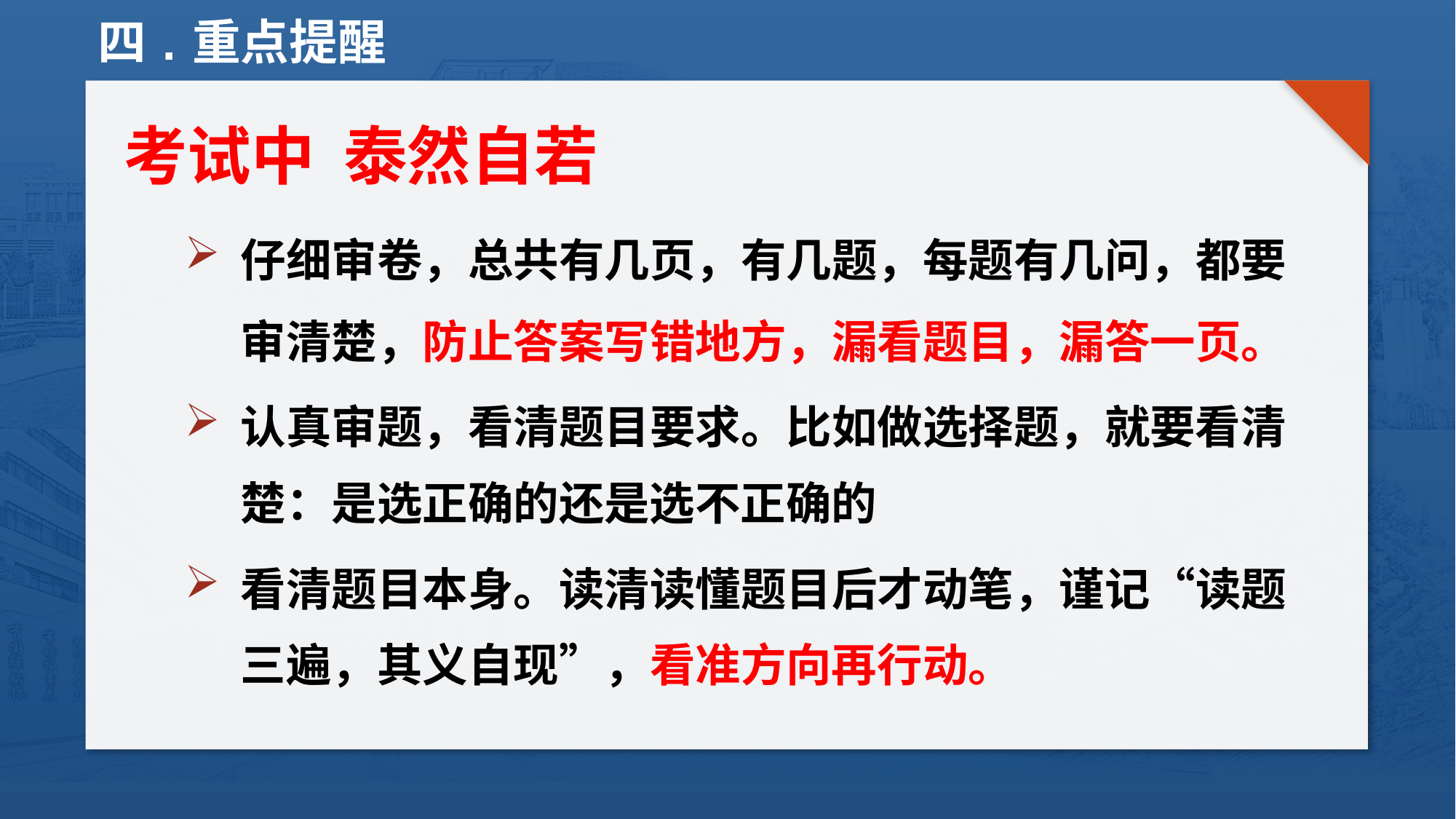

四.重点提醒
# 考试中  泰然自若
仔细审卷，总共有几页，有几题，每题有几问，都要审清楚，防止答案写错地方，漏看题目，漏答一页。
认真审题，看清题目要求。比如做选择题，就要看清楚：是选正确的还是选不正确的
看清题目本身。读清读懂题目后才动笔，谨记“读题三遍，其义自现”，看准方向再行动。